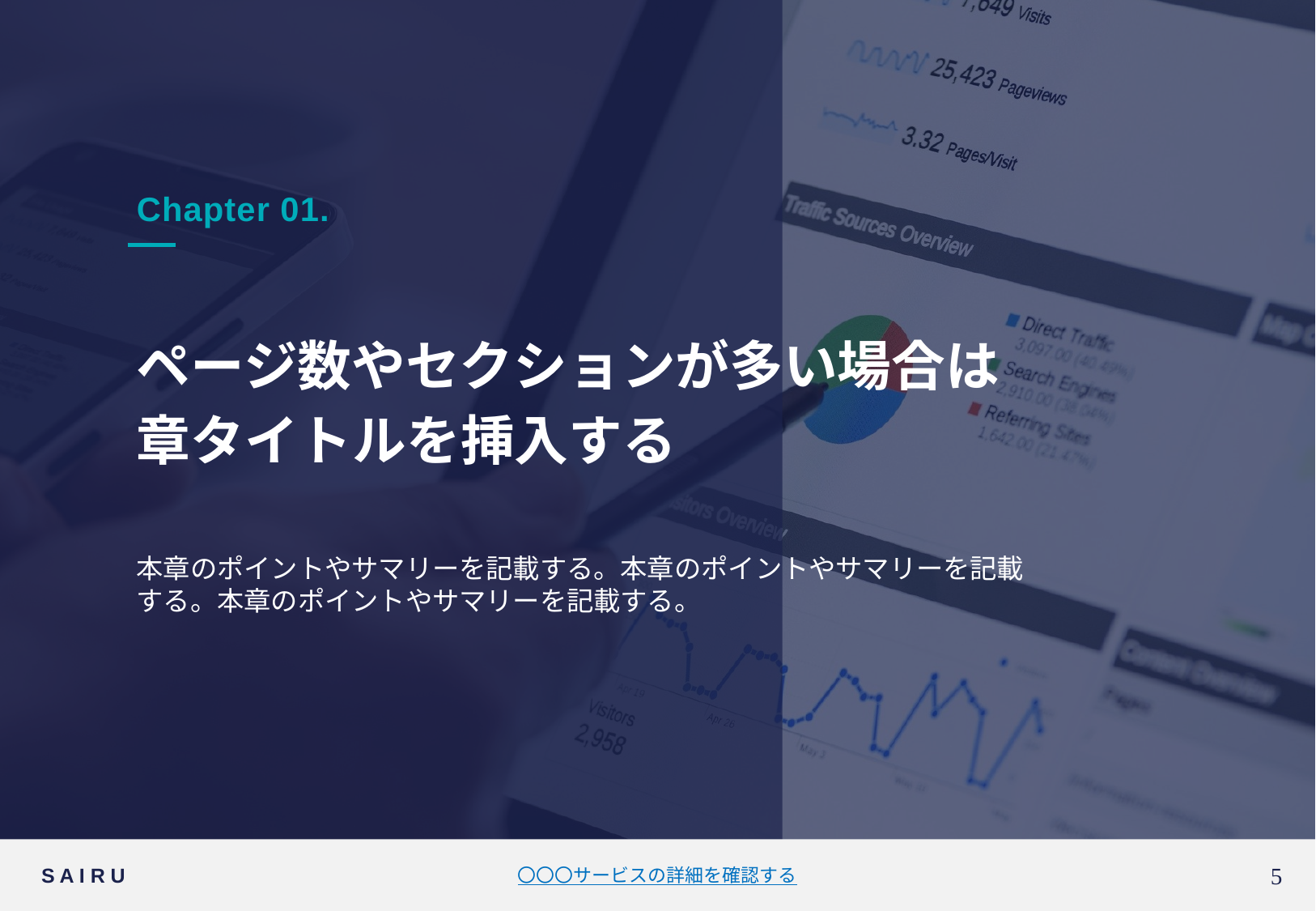

Chapter 01.
ページ数やセクションが多い場合は
章タイトルを挿入する
本章のポイントやサマリーを記載する。本章のポイントやサマリーを記載する。本章のポイントやサマリーを記載する。

5
S A I R U
〇〇〇サービスの詳細を確認する